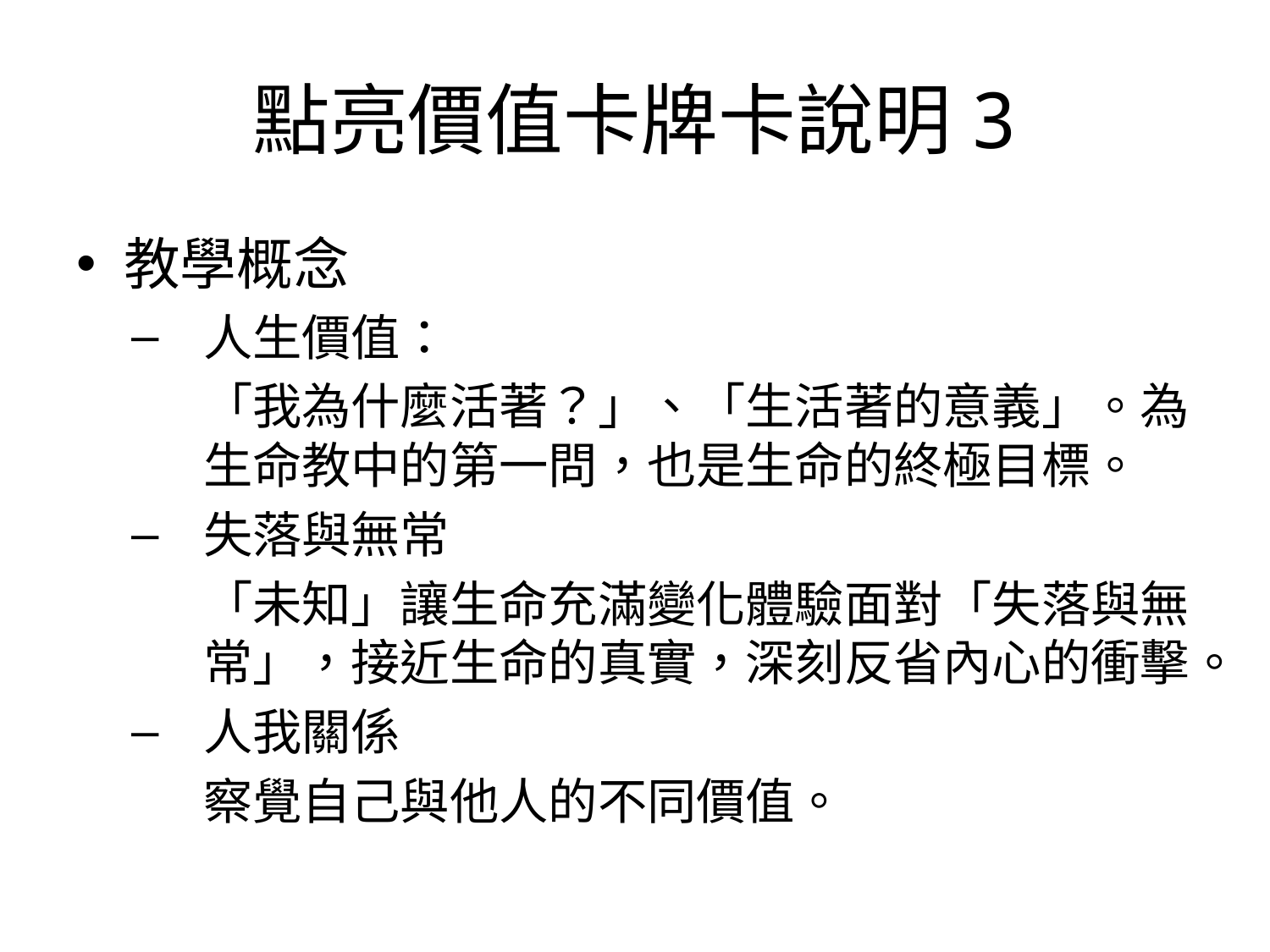

# 點亮價值卡牌卡說明3
教學概念
人生價值：
	「我為什麼活著？」、「生活著的意義」。為生命教中的第一問，也是生命的終極目標。
失落與無常
	「未知」讓生命充滿變化體驗面對「失落與無常」，接近生命的真實，深刻反省內心的衝擊。
人我關係
	察覺自己與他人的不同價值。